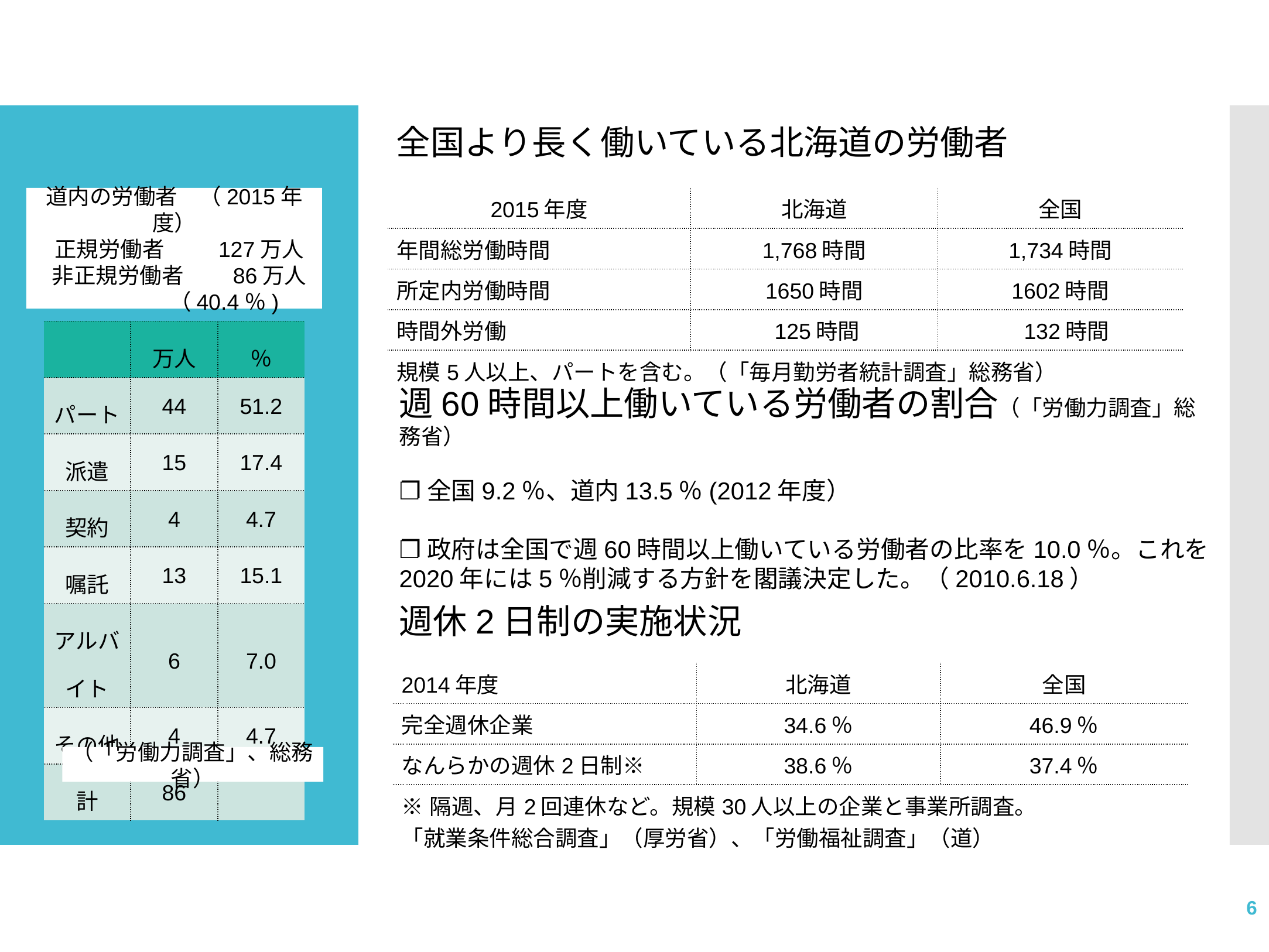

全国より長く働いている北海道の労働者
#
道内の労働者　（2015年度）
 正規労働者　 　127万人
 非正規労働者　　86万人
                   （40.4％)
| 2015年度 | 北海道 | 全国 |
| --- | --- | --- |
| 年間総労働時間 | 1,768時間 | 1,734時間 |
| 所定内労働時間 | 1650時間 | 1602時間 |
| 時間外労働 | 125時間 | 132時間 |
| 規模5人以上、パートを含む。（「毎月勤労者統計調査」総務省） |  |  |
|  | 万人 | ％ |
| --- | --- | --- |
| パート | 44 | 51.2 |
| 派遣 | 15 | 17.4 |
| 契約 | 4 | 4.7 |
| 嘱託 | 13 | 15.1 |
| アルバイト | 6 | 7.0 |
| その他 | 4 | 4.7 |
| 計 | 86 |  |
週60時間以上働いている労働者の割合（「労働力調査」総務省）

❐全国9.2％、道内13.5％(2012年度）

❐政府は全国で週60時間以上働いている労働者の比率を10.0％。これを2020年には5％削減する方針を閣議決定した。（2010.6.18）
週休2日制の実施状況
| 2014年度 | 北海道 | 全国 |
| --- | --- | --- |
| 完全週休企業 | 34.6％ | 46.9％ |
| なんらかの週休2日制※ | 38.6％ | 37.4％ |
| ※隔週、月2回連休など。規模30人以上の企業と事業所調査。 「就業条件総合調査」（厚労省）、「労働福祉調査」（道） |  |  |
（「労働力調査」、総務省）
6